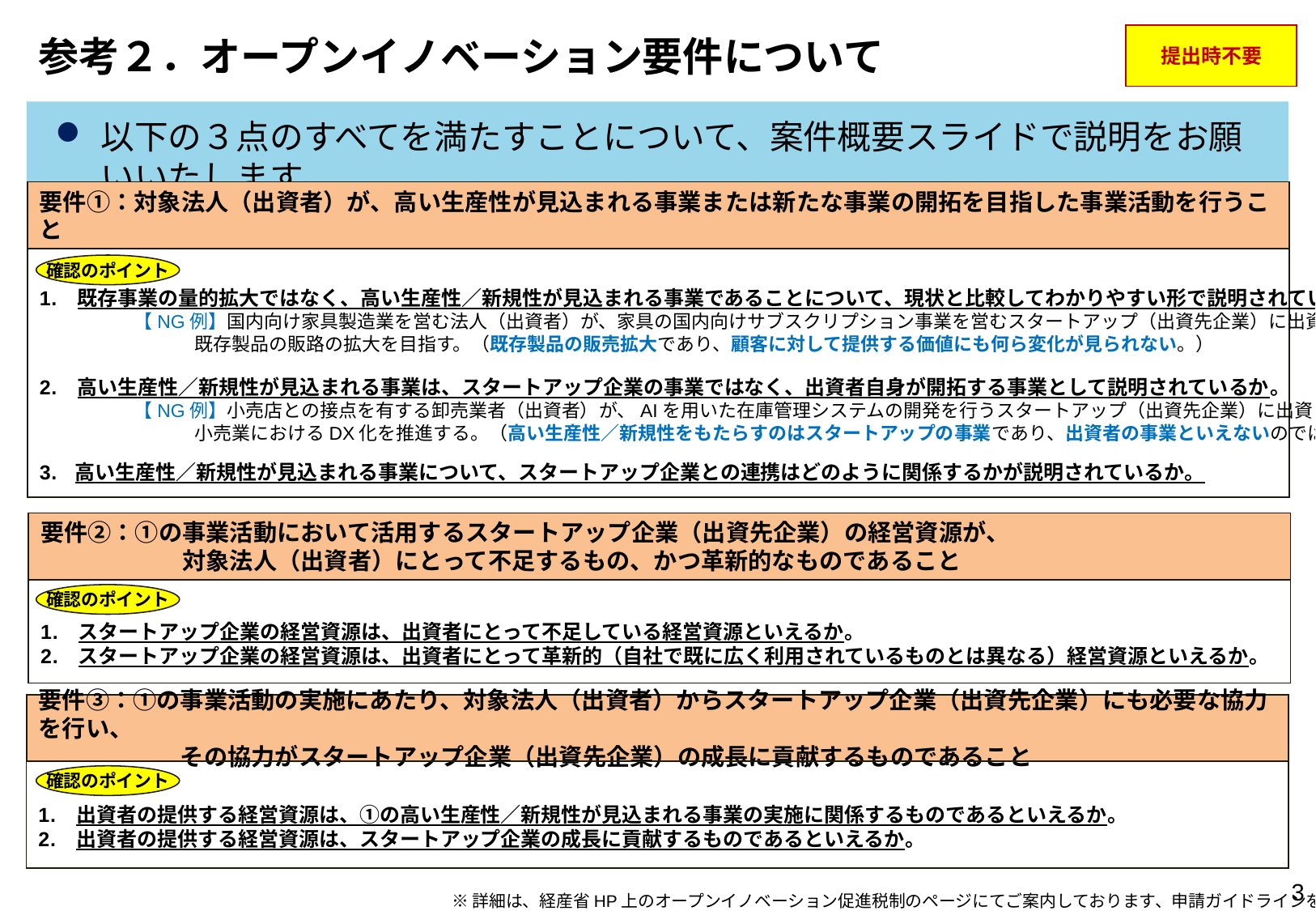

# 参考２．オープンイノベーション要件について
提出時不要
以下の３点のすべてを満たすことについて、案件概要スライドで説明をお願いいたします。
要件①：対象法人（出資者）が、高い生産性が見込まれる事業または新たな事業の開拓を目指した事業活動を行うこと

既存事業の量的拡大ではなく、高い生産性／新規性が見込まれる事業であることについて、現状と比較してわかりやすい形で説明されているか。
【NG例】国内向け家具製造業を営む法人（出資者）が、家具の国内向けサブスクリプション事業を営むスタートアップ（出資先企業）に出資し、
既存製品の販路の拡大を目指す。（既存製品の販売拡大であり、顧客に対して提供する価値にも何ら変化が見られない。）

高い生産性／新規性が見込まれる事業は、スタートアップ企業の事業ではなく、出資者自身が開拓する事業として説明されているか。
【NG例】小売店との接点を有する卸売業者（出資者）が、AIを用いた在庫管理システムの開発を行うスタートアップ（出資先企業）に出資し、
小売業におけるDX化を推進する。（高い生産性／新規性をもたらすのはスタートアップの事業であり、出資者の事業といえないのではないか。）

高い生産性／新規性が見込まれる事業について、スタートアップ企業との連携はどのように関係するかが説明されているか。
確認のポイント
要件②：①の事業活動において活用するスタートアップ企業（出資先企業）の経営資源が、
　　　　　　対象法人（出資者）にとって不足するもの、かつ革新的なものであること

スタートアップ企業の経営資源は、出資者にとって不足している経営資源といえるか。
スタートアップ企業の経営資源は、出資者にとって革新的（自社で既に広く利用されているものとは異なる）経営資源といえるか。
確認のポイント
要件③：①の事業活動の実施にあたり、対象法人（出資者）からスタートアップ企業（出資先企業）にも必要な協力を行い、
　　　　　　その協力がスタートアップ企業（出資先企業）の成長に貢献するものであること

出資者の提供する経営資源は、①の高い生産性／新規性が見込まれる事業の実施に関係するものであるといえるか。
出資者の提供する経営資源は、スタートアップ企業の成長に貢献するものであるといえるか。
確認のポイント
3
※詳細は、経産省HP上のオープンイノベーション促進税制のページにてご案内しております、申請ガイドラインをご参照ください。